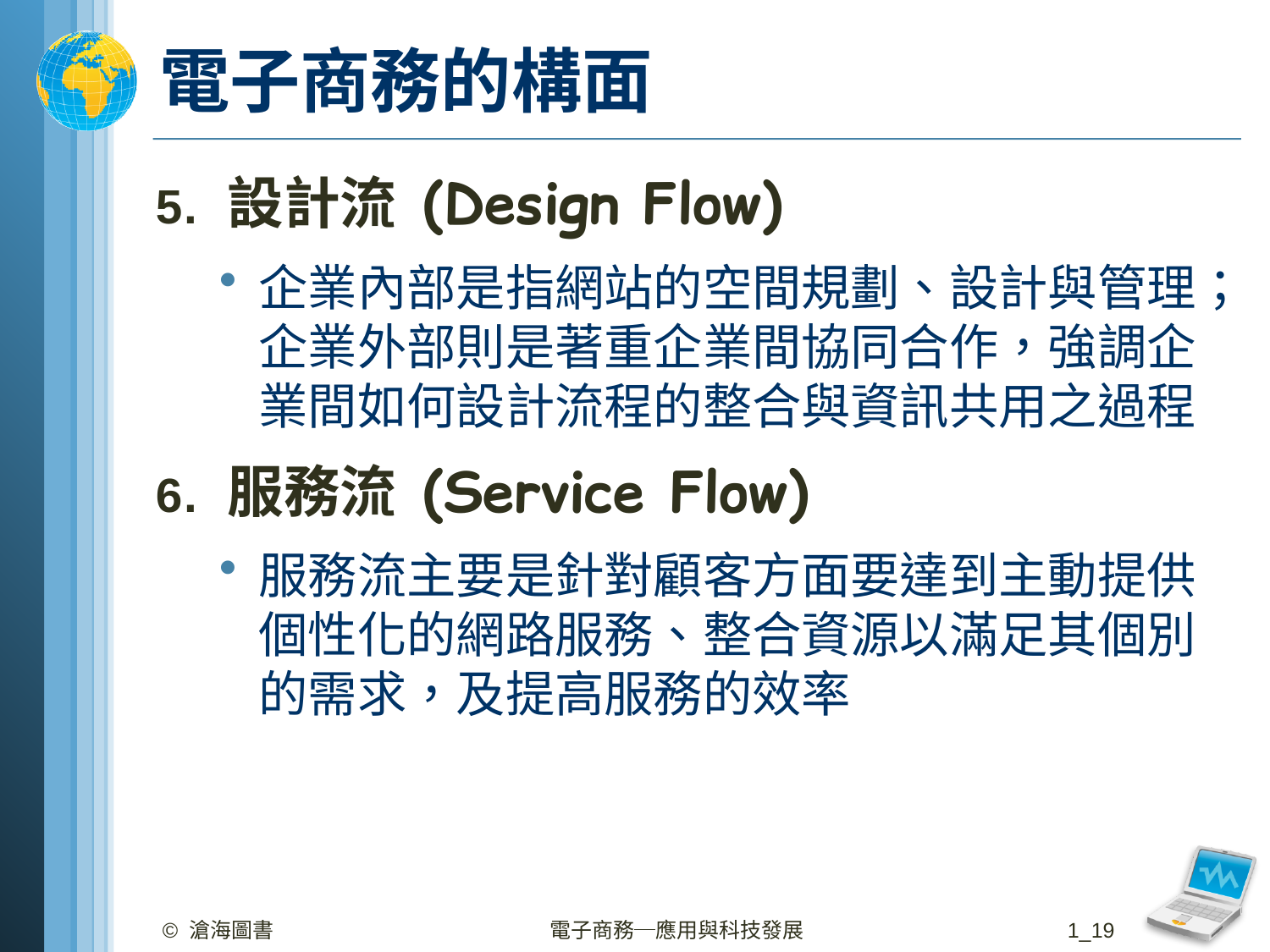

# 電子商務的構面
設計流 (Design Flow)
企業內部是指網站的空間規劃、設計與管理；企業外部則是著重企業間協同合作，強調企業間如何設計流程的整合與資訊共用之過程
服務流 (Service Flow)
服務流主要是針對顧客方面要達到主動提供個性化的網路服務、整合資源以滿足其個別的需求，及提高服務的效率
© 滄海圖書
電子商務─應用與科技發展
1_19